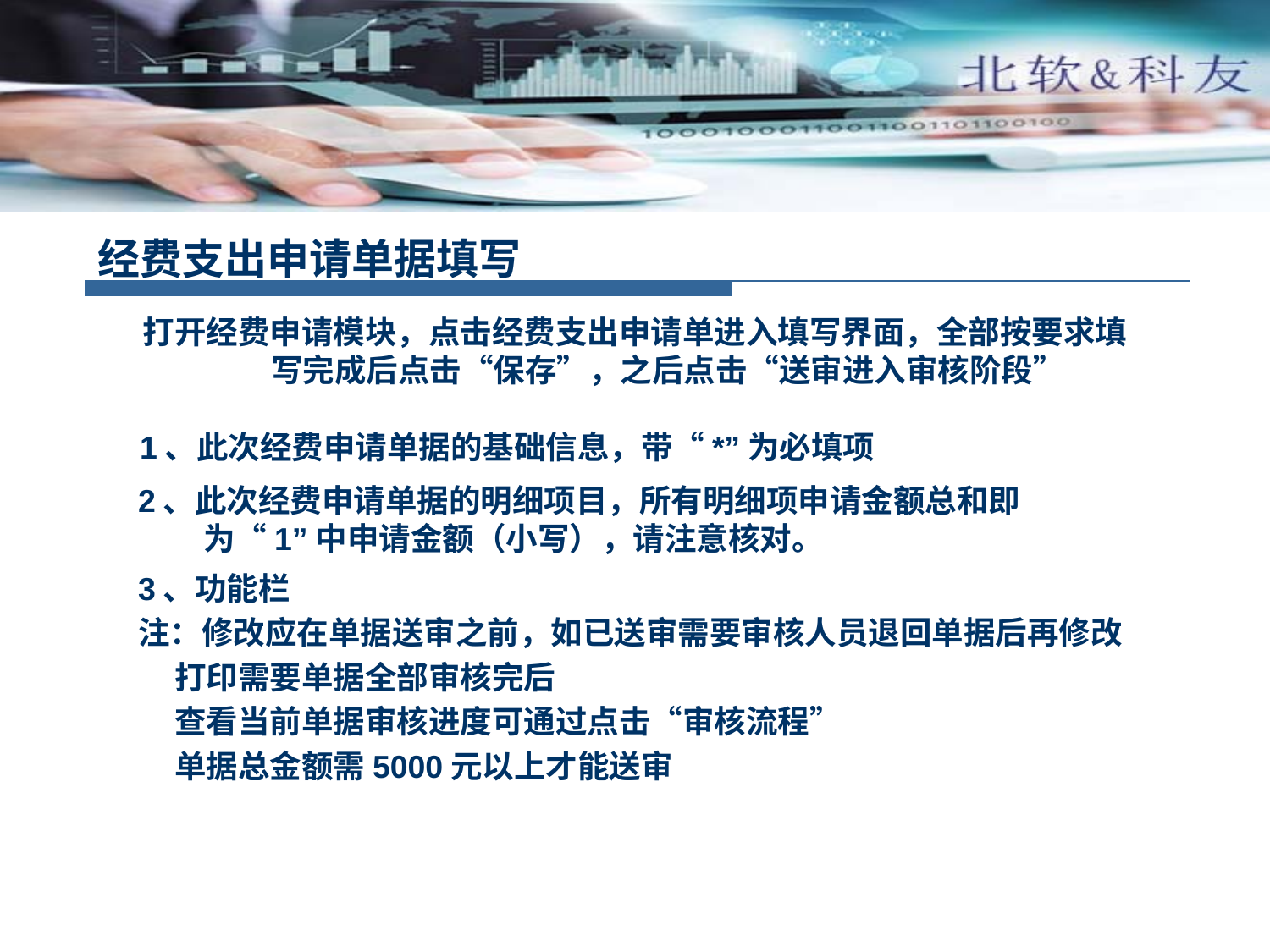

经费支出申请单据填写
打开经费申请模块，点击经费支出申请单进入填写界面，全部按要求填写完成后点击“保存”，之后点击“送审进入审核阶段”
1、此次经费申请单据的基础信息，带“*”为必填项
2、此次经费申请单据的明细项目，所有明细项申请金额总和即为“1”中申请金额（小写），请注意核对。
3、功能栏
注：修改应在单据送审之前，如已送审需要审核人员退回单据后再修改
    打印需要单据全部审核完后
    查看当前单据审核进度可通过点击“审核流程”
    单据总金额需5000元以上才能送审